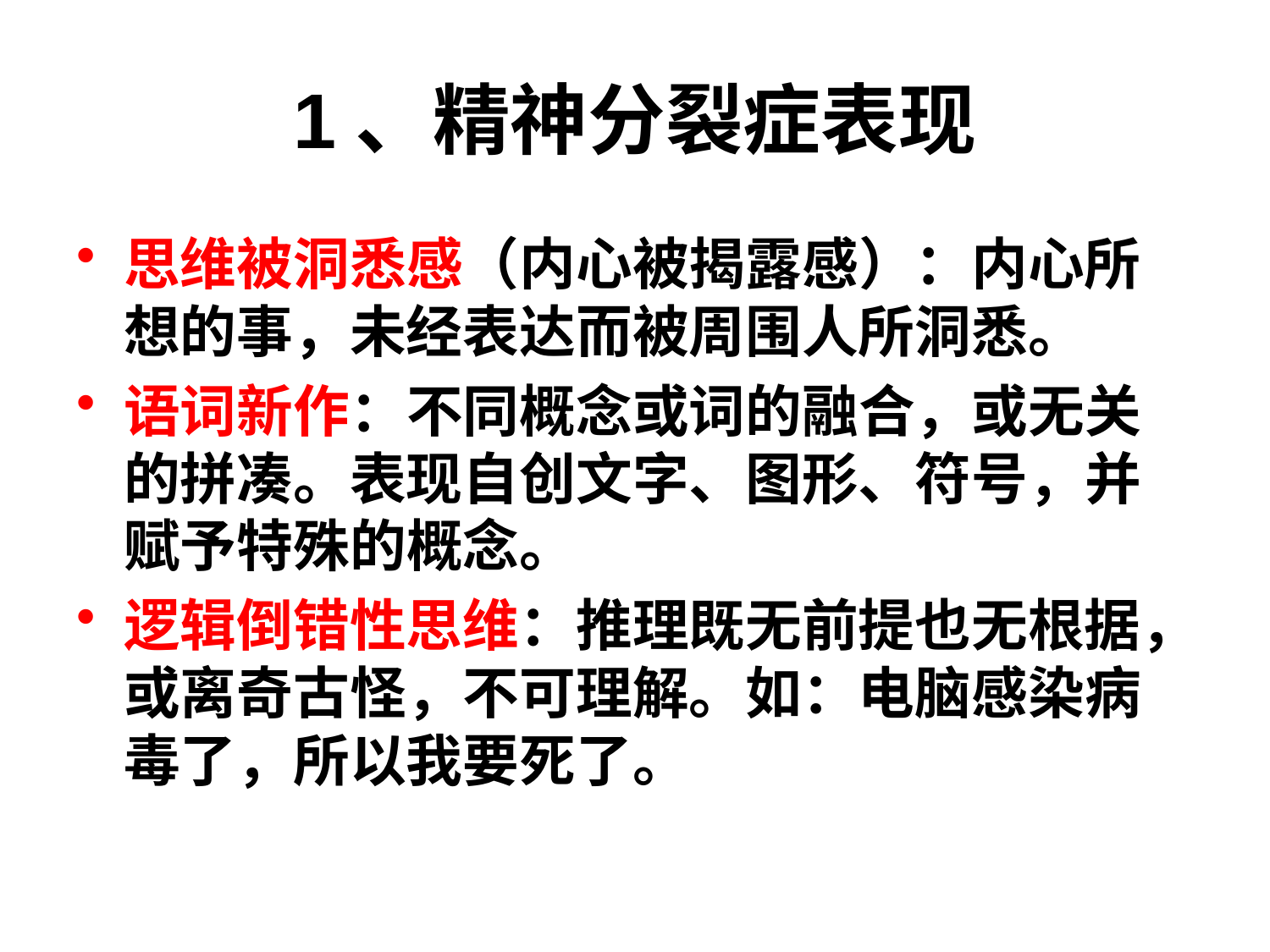

# 1、精神分裂症表现
思维被洞悉感（内心被揭露感）：内心所想的事，未经表达而被周围人所洞悉。
语词新作：不同概念或词的融合，或无关的拼凑。表现自创文字、图形、符号，并赋予特殊的概念。
逻辑倒错性思维：推理既无前提也无根据，或离奇古怪，不可理解。如：电脑感染病毒了，所以我要死了。